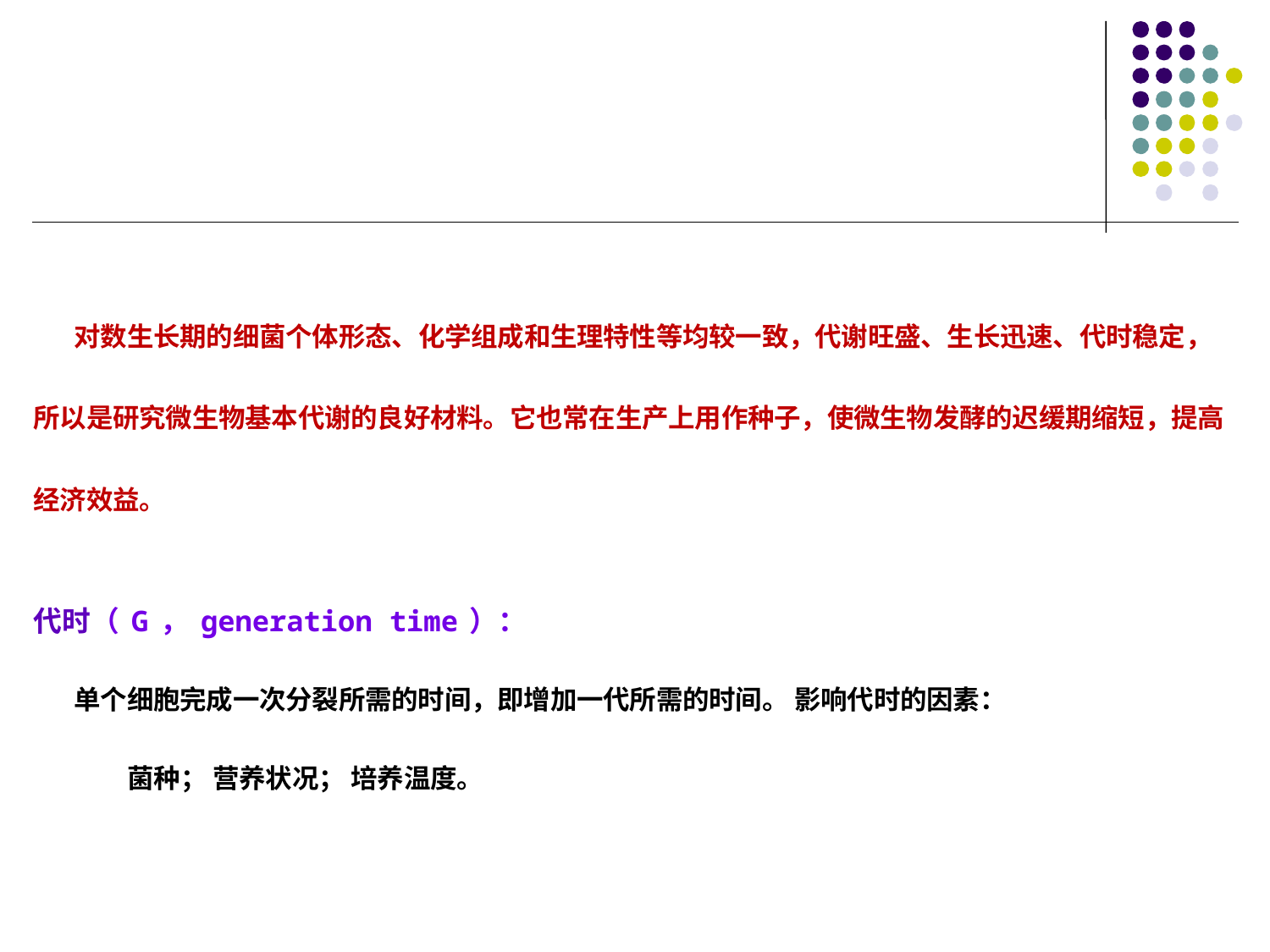

对数生长期的细菌个体形态、化学组成和生理特性等均较一致，代谢旺盛、生长迅速、代时稳定，所以是研究微生物基本代谢的良好材料。它也常在生产上用作种子，使微生物发酵的迟缓期缩短，提高经济效益。

代时（G，generation time）：
     单个细胞完成一次分裂所需的时间，即增加一代所需的时间。 影响代时的因素：
              菌种； 营养状况； 培养温度。